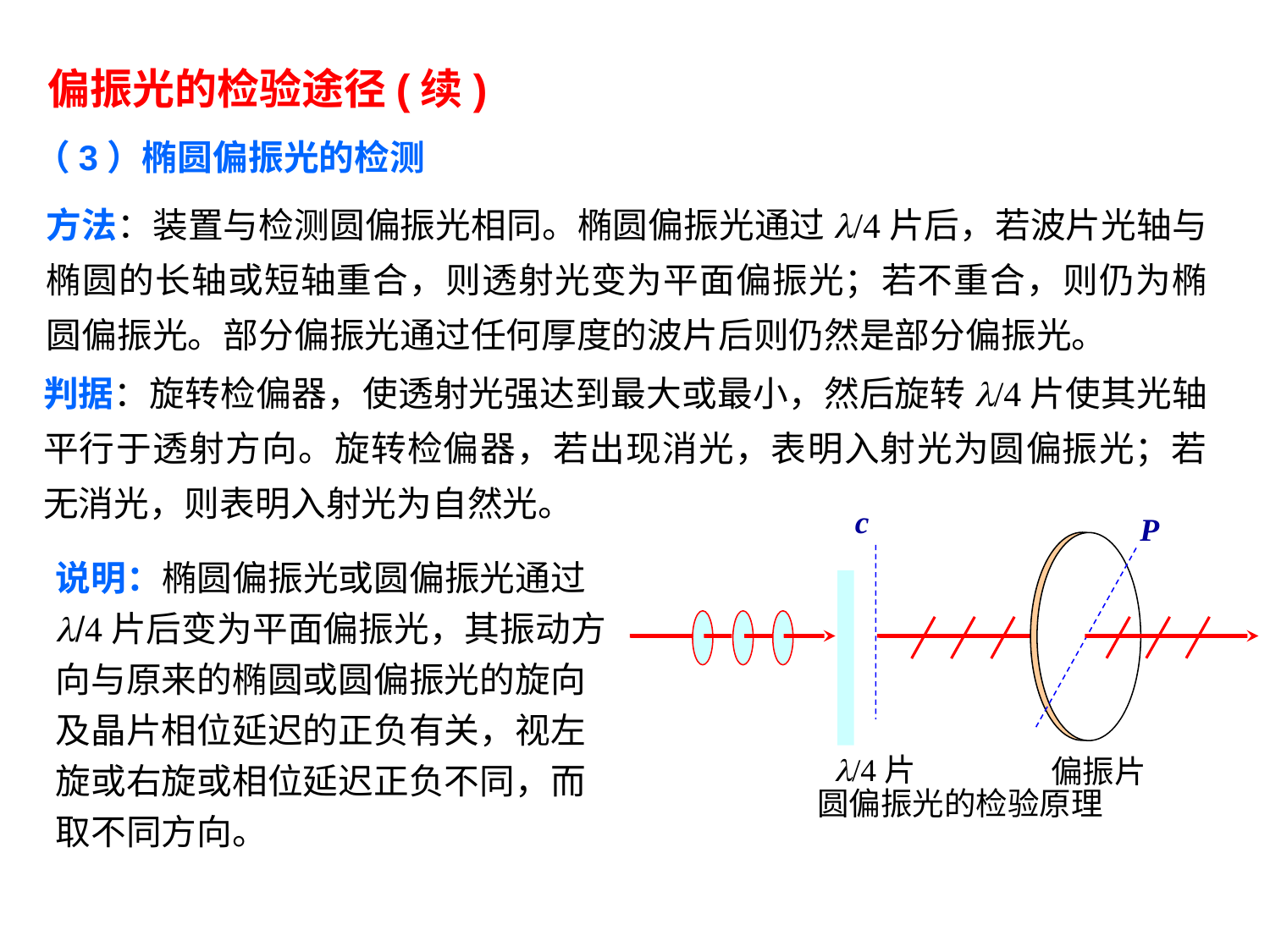

偏振光的检验途径(续)
（3）椭圆偏振光的检测
方法：装置与检测圆偏振光相同。椭圆偏振光通过λ/4片后，若波片光轴与椭圆的长轴或短轴重合，则透射光变为平面偏振光；若不重合，则仍为椭圆偏振光。部分偏振光通过任何厚度的波片后则仍然是部分偏振光。
判据：旋转检偏器，使透射光强达到最大或最小，然后旋转λ/4片使其光轴平行于透射方向。旋转检偏器，若出现消光，表明入射光为圆偏振光；若无消光，则表明入射光为自然光。
c

λ/4片
P

偏振片
圆偏振光的检验原理
说明：椭圆偏振光或圆偏振光通过λ/4片后变为平面偏振光，其振动方向与原来的椭圆或圆偏振光的旋向及晶片相位延迟的正负有关，视左旋或右旋或相位延迟正负不同，而取不同方向。